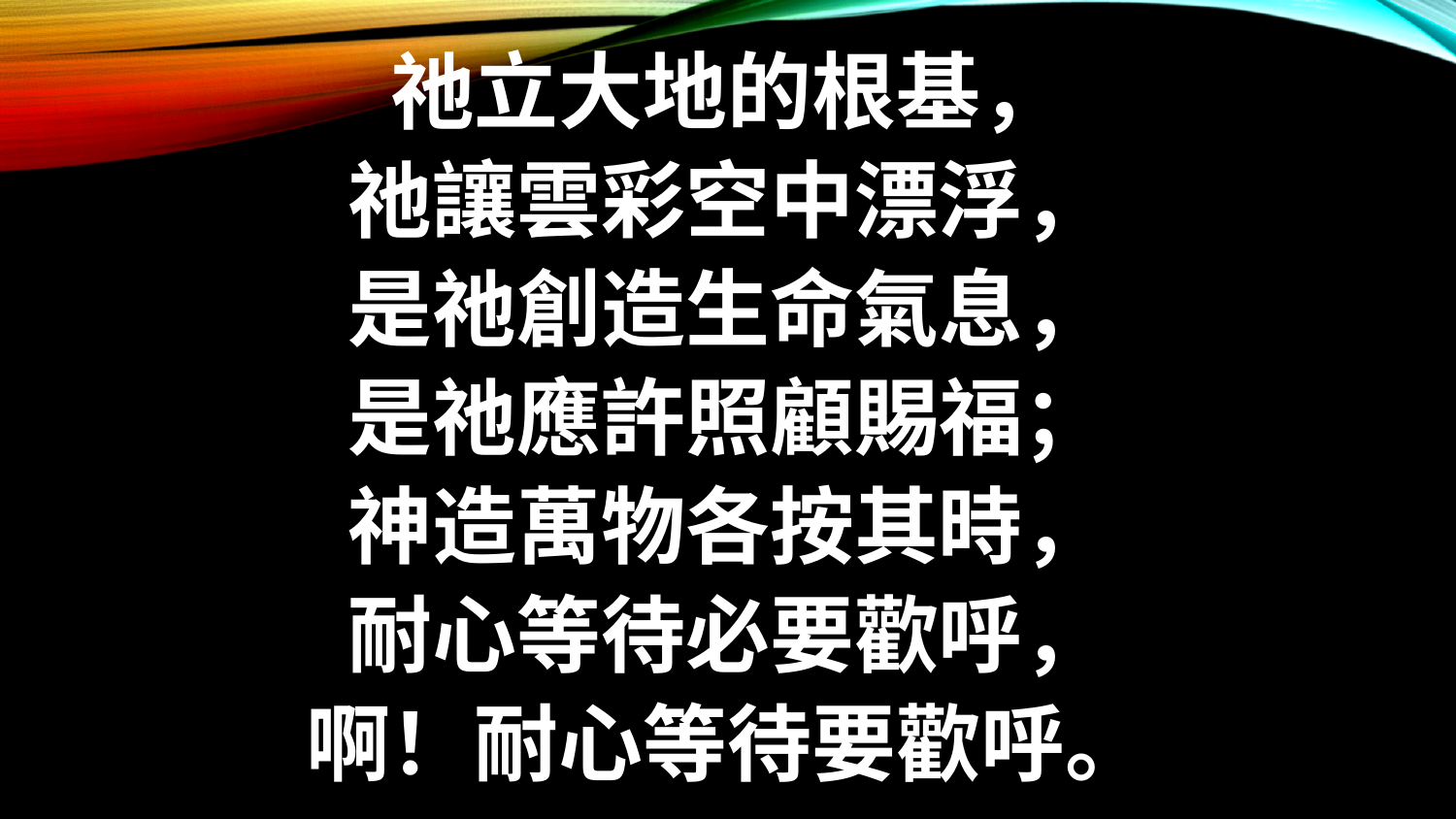

祂立大地的根基，
祂讓雲彩空中漂浮，
是祂創造生命氣息，
是祂應許照顧賜福；
神造萬物各按其時，
耐心等待必要歡呼，
啊！耐心等待要歡呼。